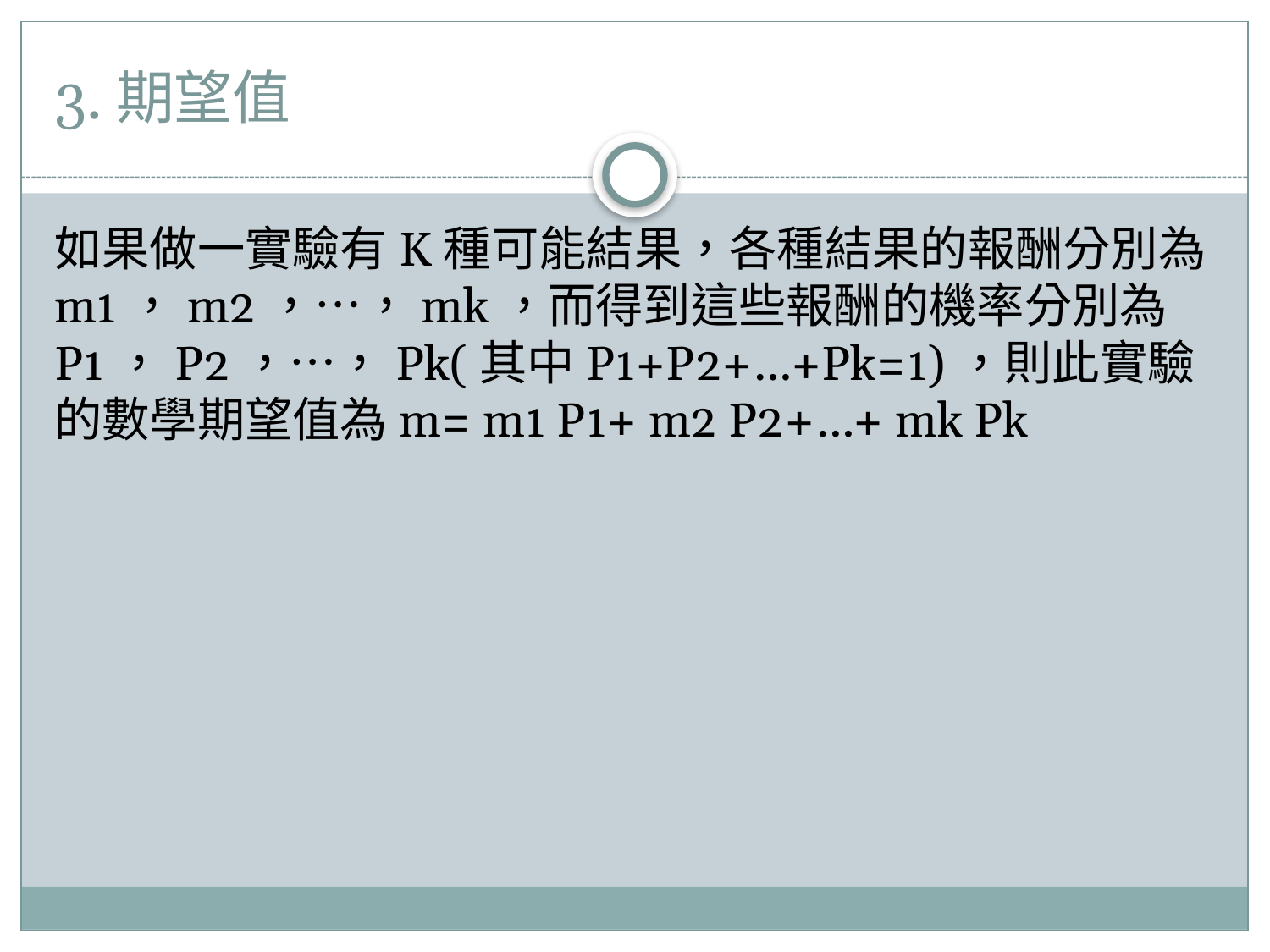

# 3.期望值
如果做一實驗有K種可能結果，各種結果的報酬分別為m1，m2，…，mk，而得到這些報酬的機率分別為P1，P2，…，Pk(其中P1+P2+…+Pk=1)，則此實驗的數學期望值為m= m1 P1+ m2 P2+…+ mk Pk